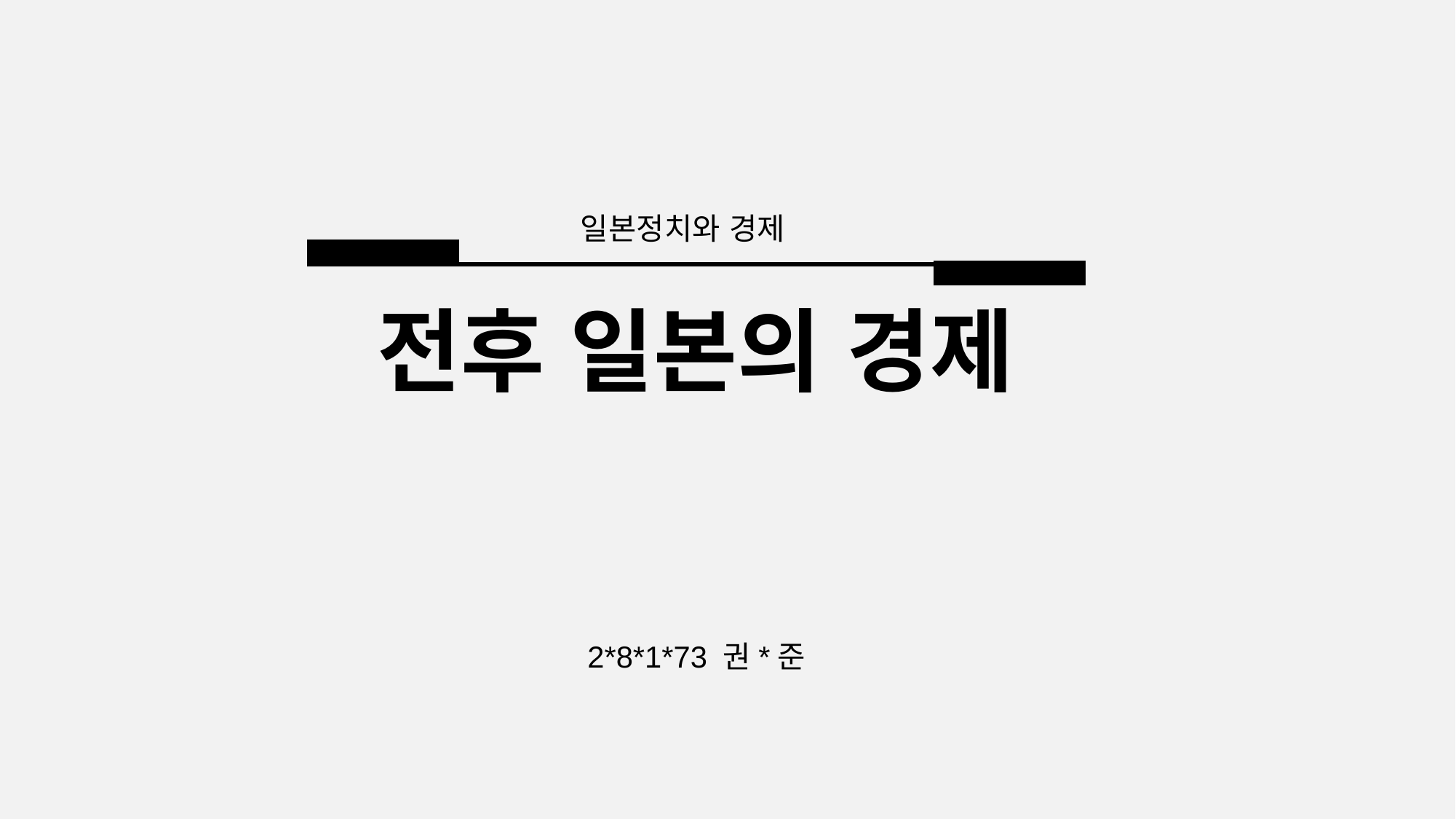

일본정치와 경제

전후 일본의 경제
2*8*1*73 권*준